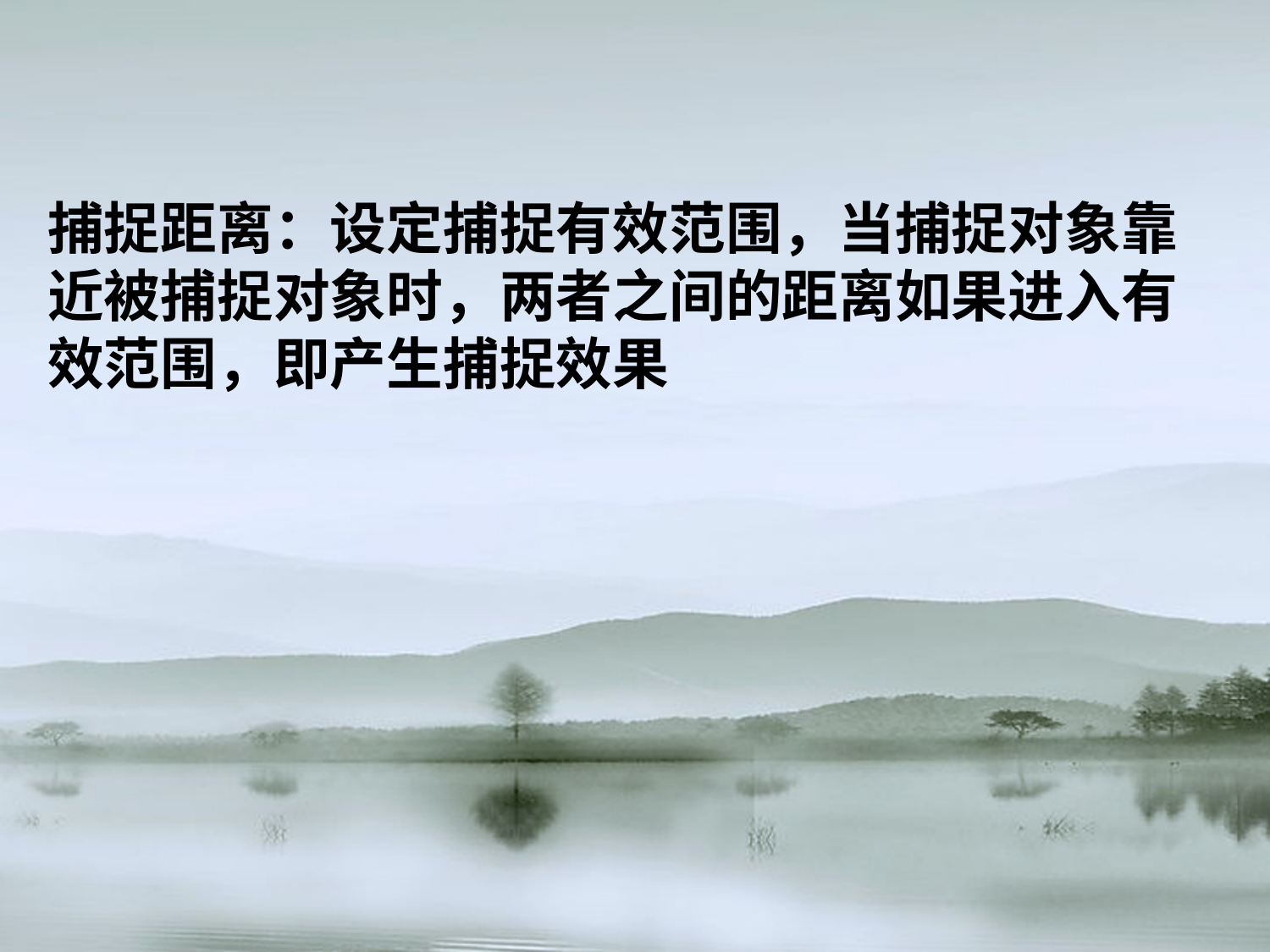

#
捕捉距离：设定捕捉有效范围，当捕捉对象靠近被捕捉对象时，两者之间的距离如果进入有效范围，即产生捕捉效果